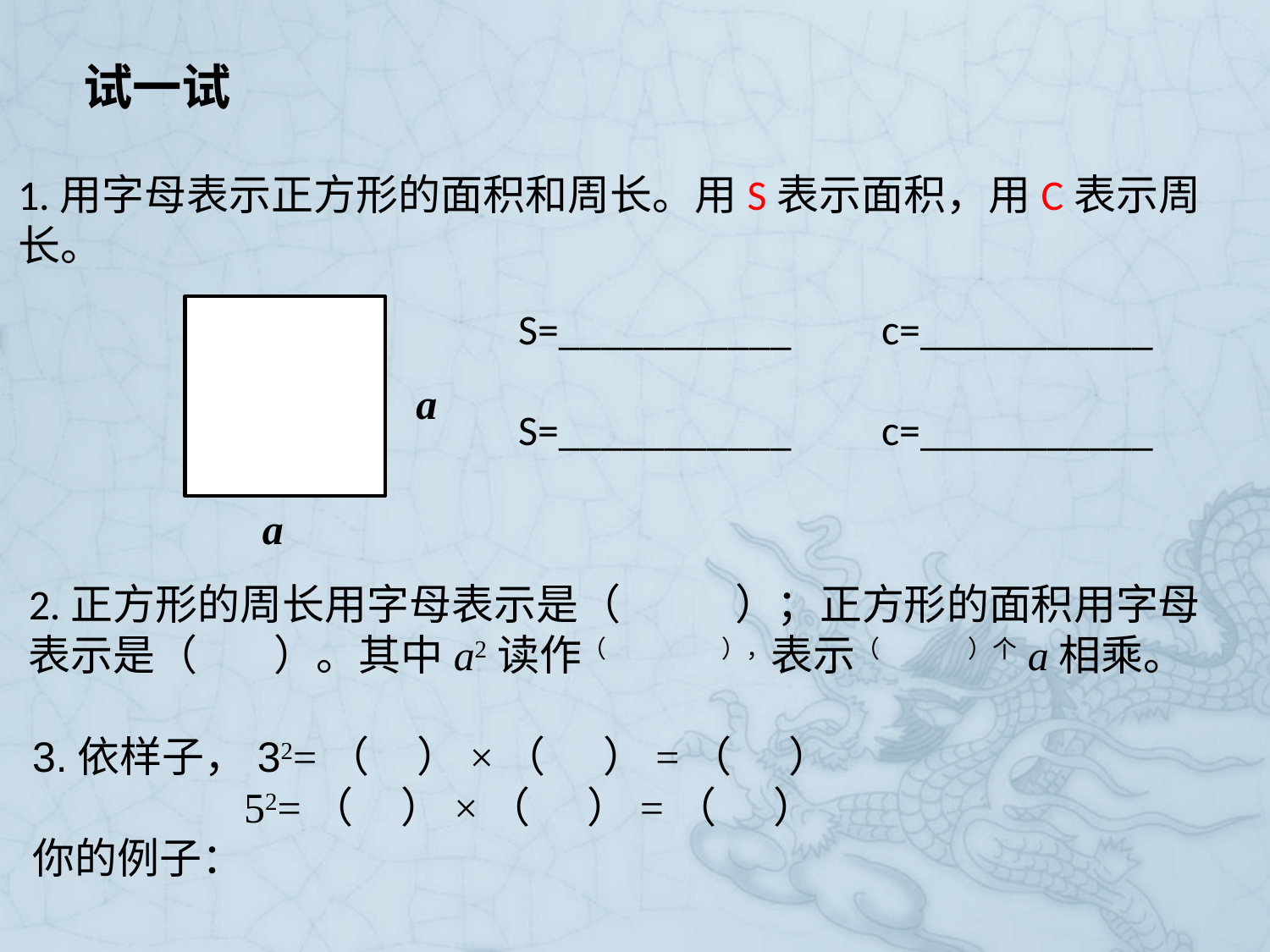

试一试
1.用字母表示正方形的面积和周长。用S表示面积，用C表示周长。

S=___________
c=___________
a
S=___________
c=___________
a
2.正方形的周长用字母表示是（            ）；正方形的面积用字母
表示是（        ）。其中a2读作（                     ），表示（                ）个a相乘。

3.依样子，32=（     ）×（      ）=（      ）
                    52=（     ）×（      ）=（      ）
你的例子：